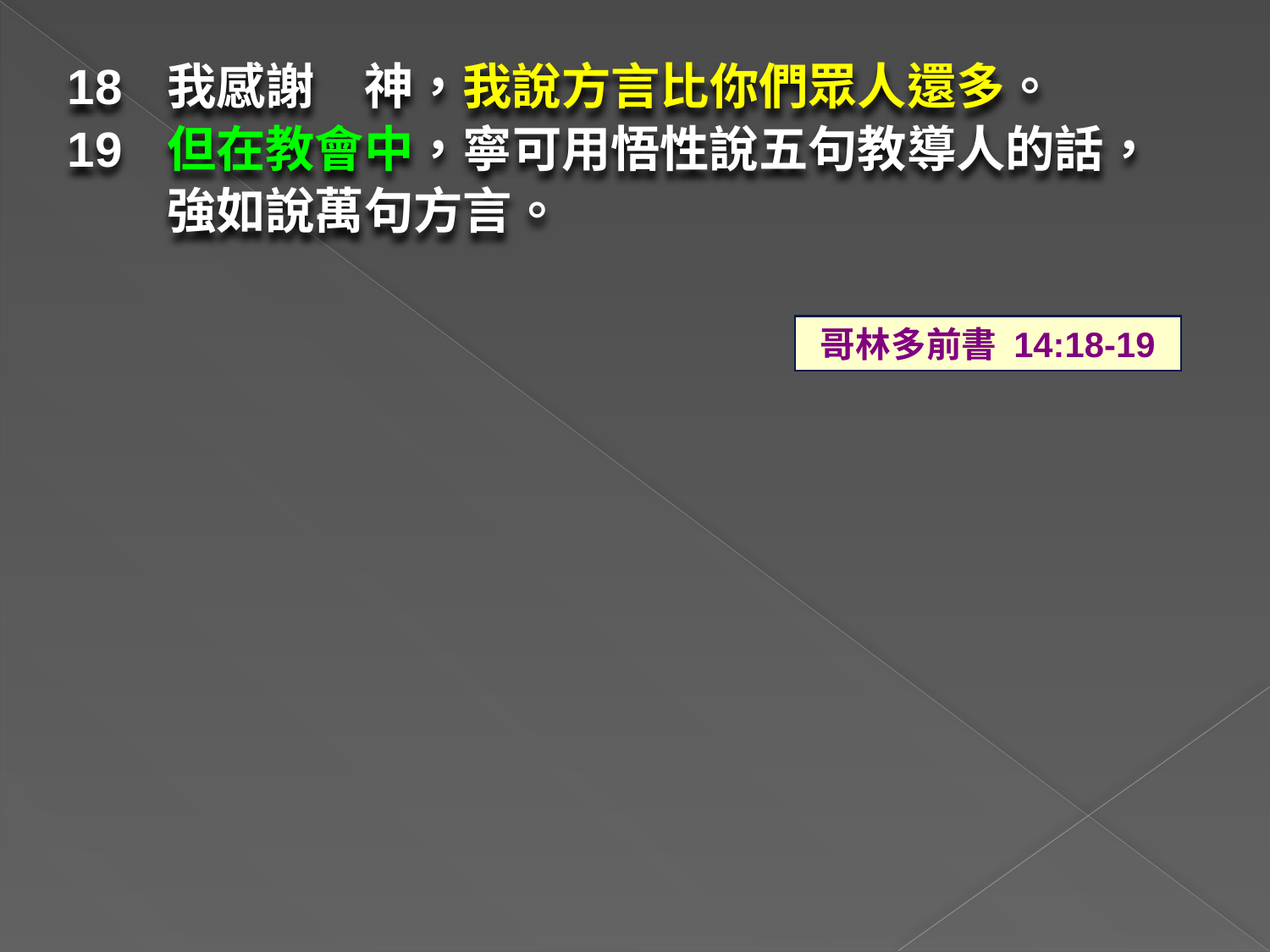

18	我感謝　神，我說方言比你們眾人還多。
19	但在教會中，寧可用悟性說五句教導人的話，強如說萬句方言。
哥林多前書 14:18-19